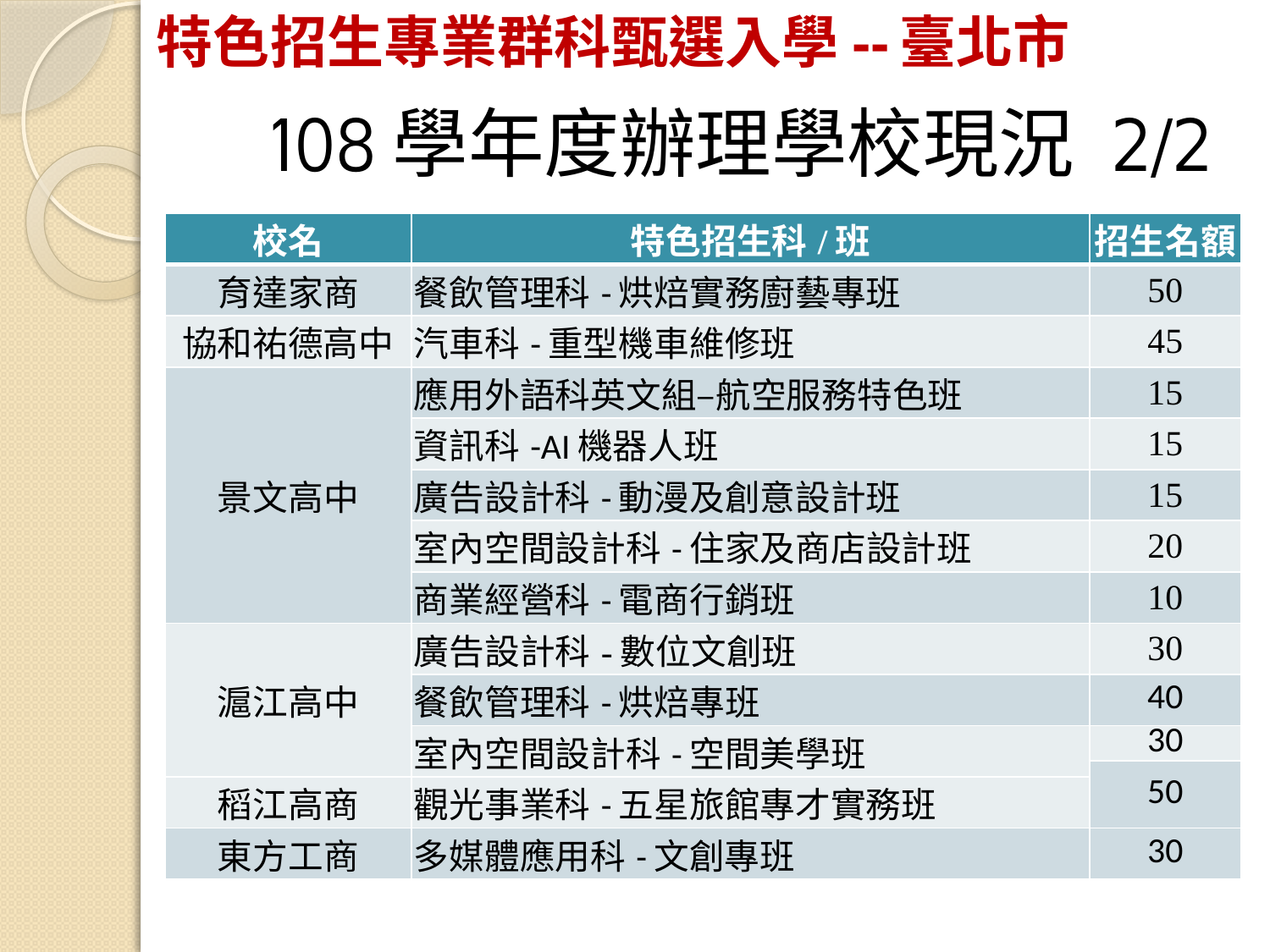

特色招生專業群科甄選入學--臺北市
108學年度辦理學校現況 2/2
| 校名 | 特色招生科/班 | 招生名額 |
| --- | --- | --- |
| 育達家商 | 餐飲管理科-烘焙實務廚藝專班 | 50 |
| 協和祐德高中 | 汽車科-重型機車維修班 | 45 |
| 景文高中 | 應用外語科英文組–航空服務特色班 | 15 |
|  | 資訊科-AI機器人班 | 15 |
|  | 廣告設計科-動漫及創意設計班 | 15 |
|  | 室內空間設計科-住家及商店設計班 | 20 |
|  | 商業經營科-電商行銷班 | 10 |
| 滬江高中 | 廣告設計科-數位文創班 | 30 |
|  | 餐飲管理科-烘焙專班 | 40 |
|  | 室內空間設計科-空間美學班 | 30 |
|  |  | 50 |
| 稻江高商 | 觀光事業科-五星旅館專才實務班 |  |
| 東方工商 | 多媒體應用科-文創專班 | 30 |